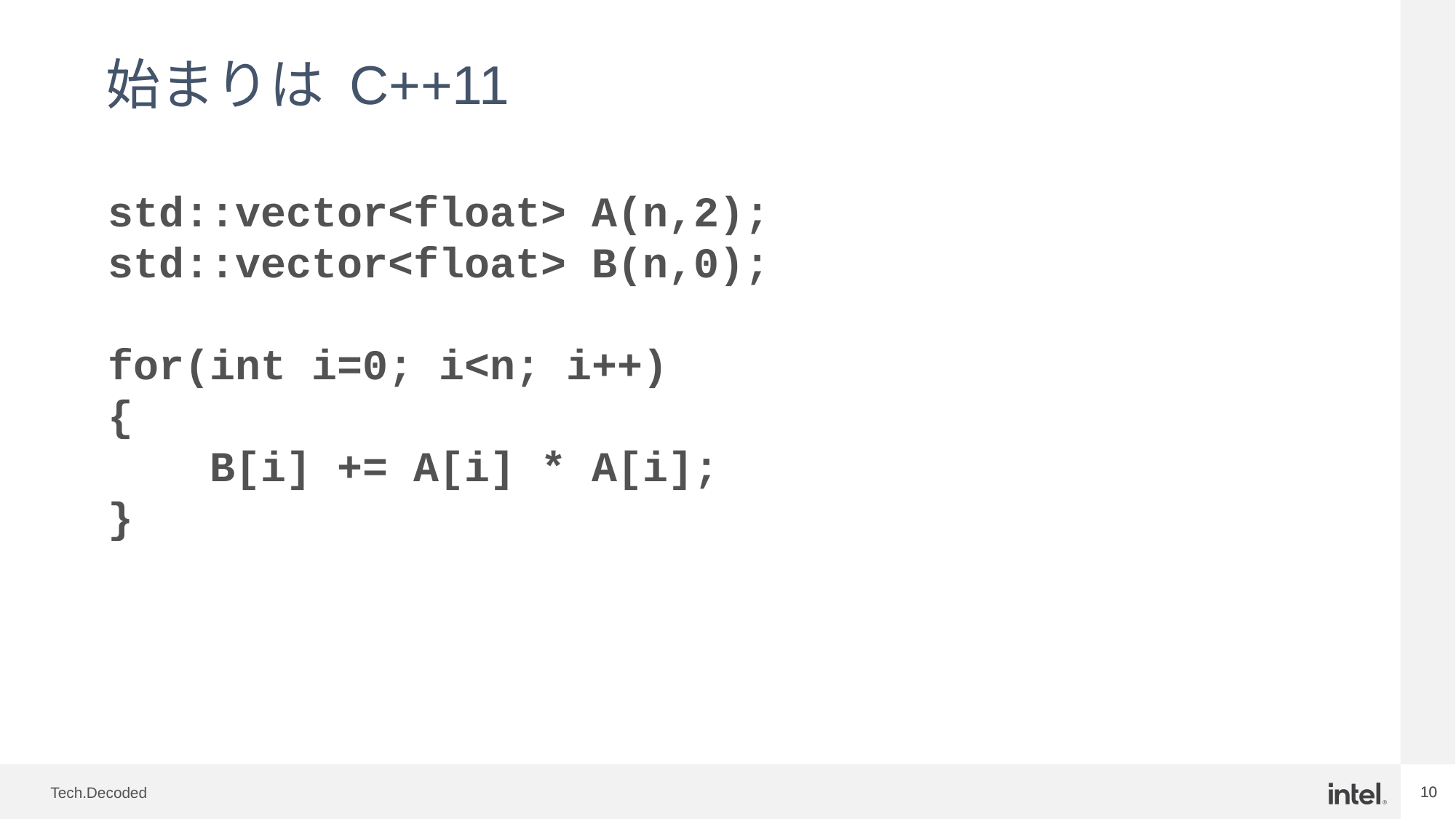

始まりは C++11
std::vector<float> A(n,2);
std::vector<float> B(n,0);

for(int i=0; i<n; i++)
{
    B[i] += A[i] * A[i];
}